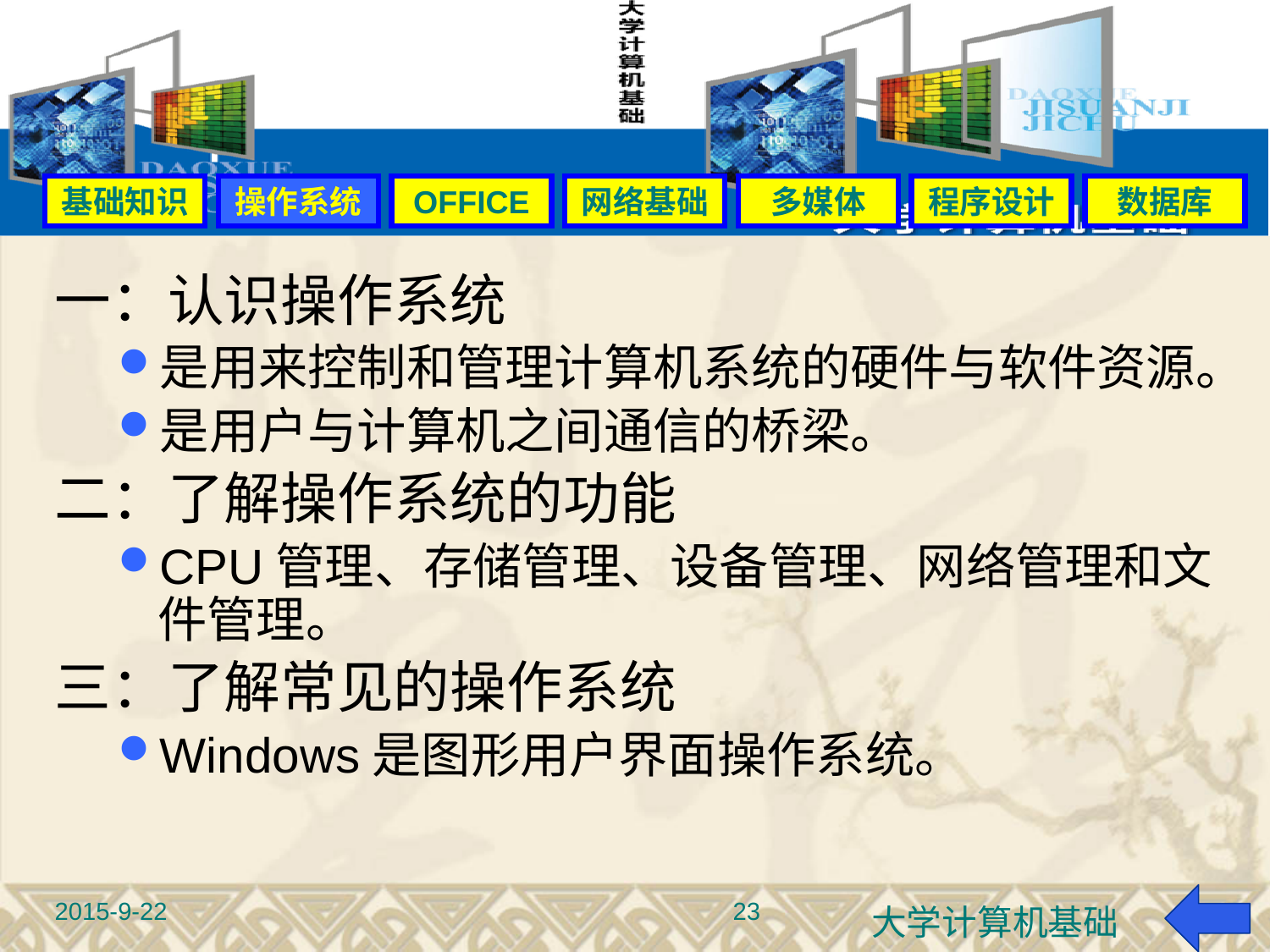

#
基础知识
操作系统
OFFICE
网络基础
多媒体
程序设计
数据库
一：认识操作系统
是用来控制和管理计算机系统的硬件与软件资源。
是用户与计算机之间通信的桥梁。
二：了解操作系统的功能
CPU管理、存储管理、设备管理、网络管理和文件管理。
三：了解常见的操作系统
Windows是图形用户界面操作系统。

2015-9-22
23